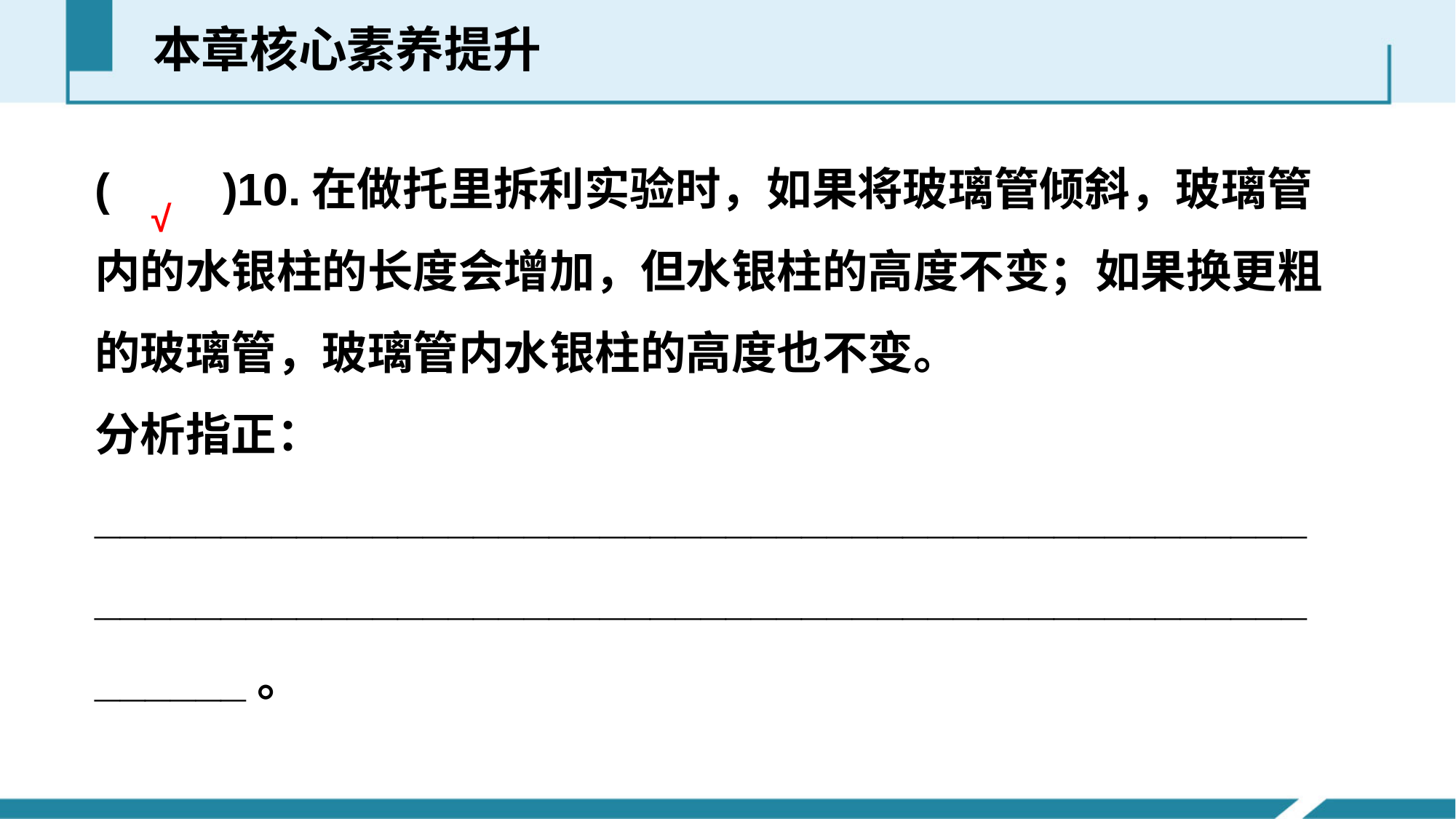

本章核心素养提升
(　　)10.在做托里拆利实验时，如果将玻璃管倾斜，玻璃管内的水银柱的长度会增加，但水银柱的高度不变；如果换更粗的玻璃管，玻璃管内水银柱的高度也不变。
分析指正：______________________________________________________________________________________________________。
√